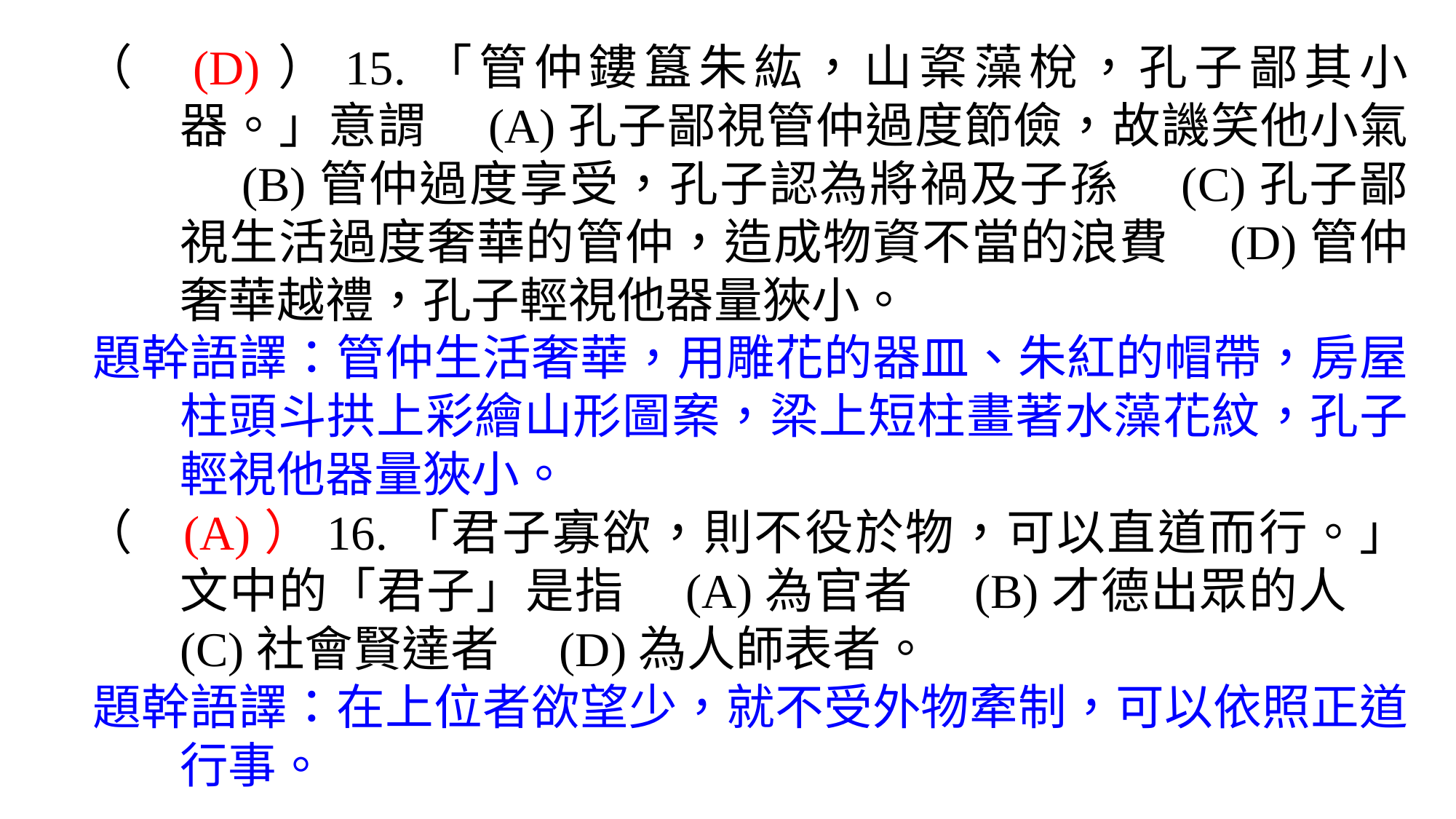

（	(D)）15.「管仲鏤簋朱紘，山楶藻梲，孔子鄙其小器。」意謂　(A)孔子鄙視管仲過度節儉，故譏笑他小氣　(B)管仲過度享受，孔子認為將禍及子孫　(C)孔子鄙視生活過度奢華的管仲，造成物資不當的浪費　(D)管仲奢華越禮，孔子輕視他器量狹小。
題幹語譯：管仲生活奢華，用雕花的器皿、朱紅的帽帶，房屋柱頭斗拱上彩繪山形圖案，梁上短柱畫著水藻花紋，孔子輕視他器量狹小。
（	(A)）16.「君子寡欲，則不役於物，可以直道而行。」文中的「君子」是指　(A)為官者　(B)才德出眾的人　(C)社會賢達者　(D)為人師表者。
題幹語譯：在上位者欲望少，就不受外物牽制，可以依照正道行事。